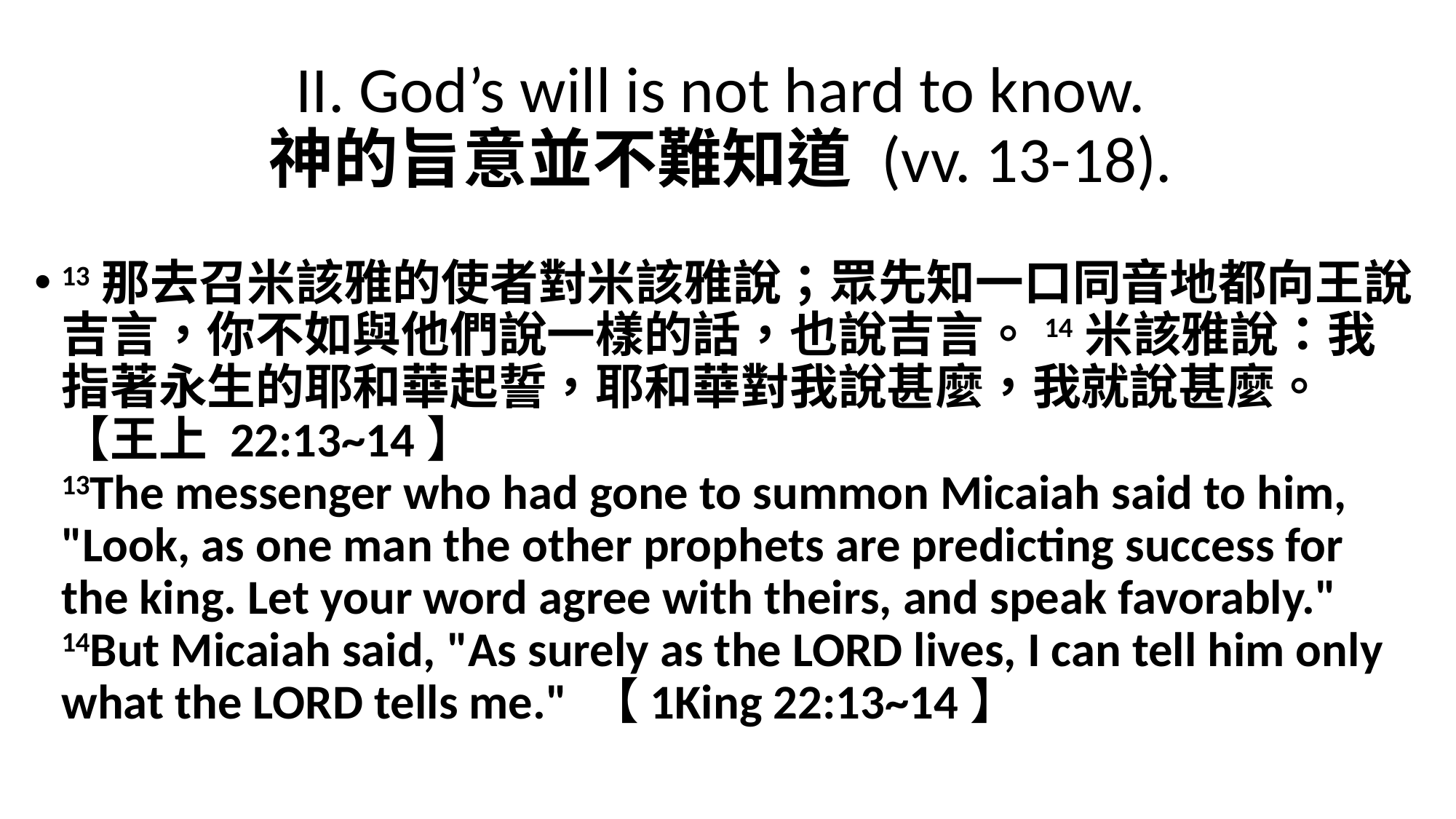

# II. God’s will is not hard to know. 神的旨意並不難知道 (vv. 13-18).
13那去召米該雅的使者對米該雅說；眾先知一口同音地都向王說吉言，你不如與他們說一樣的話，也說吉言。14米該雅說：我指著永生的耶和華起誓，耶和華對我說甚麼，我就說甚麼。【王上 22:13~14】
13The messenger who had gone to summon Micaiah said to him, "Look, as one man the other prophets are predicting success for the king. Let your word agree with theirs, and speak favorably." 14But Micaiah said, "As surely as the LORD lives, I can tell him only what the LORD tells me." 【1King 22:13~14】